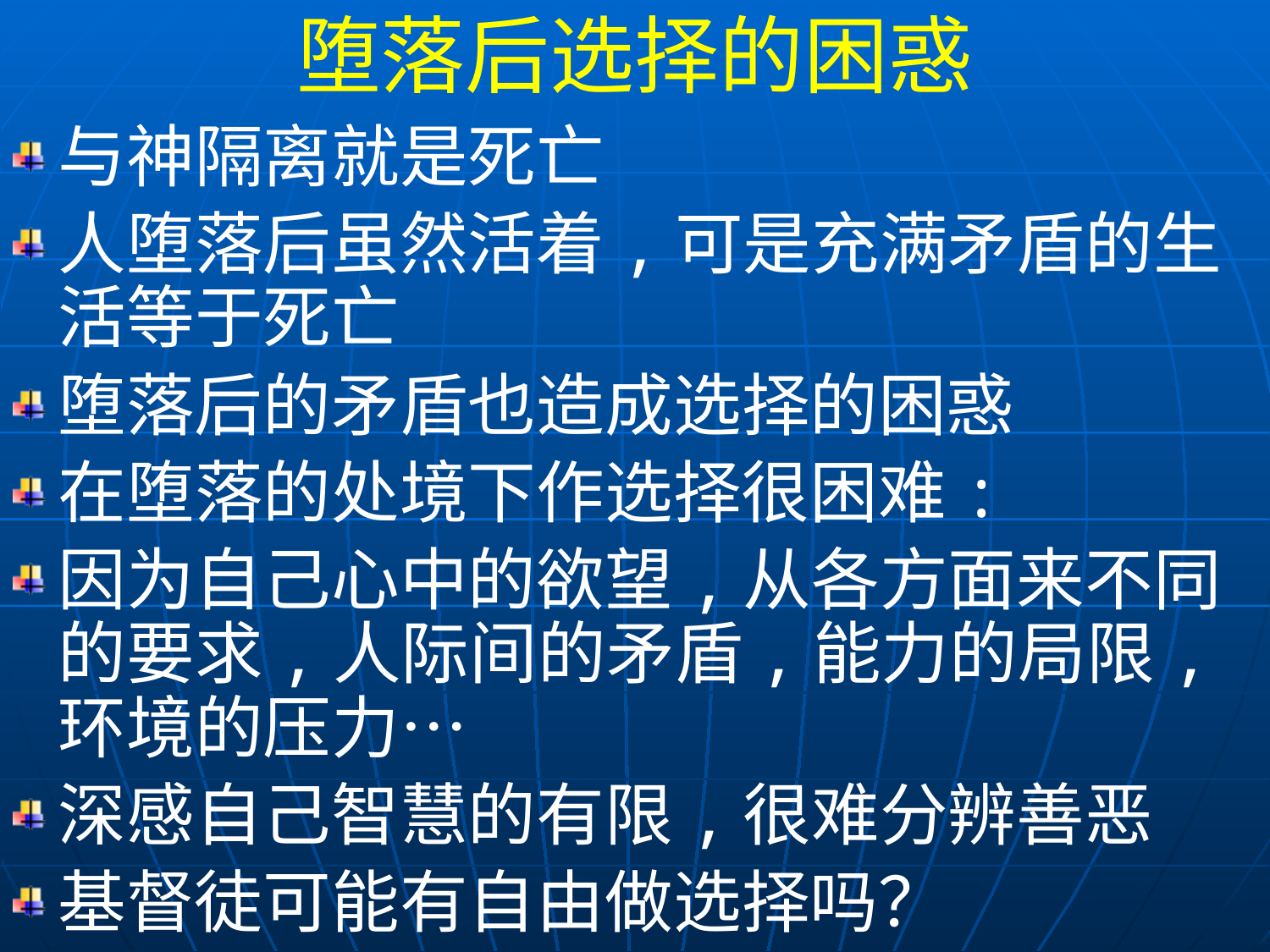

堕落后选择的困惑
与神隔离就是死亡
人堕落后虽然活着,可是充满矛盾的生活等于死亡
堕落后的矛盾也造成选择的困惑
在堕落的处境下作选择很困难:
因为自己心中的欲望,从各方面来不同的要求,人际间的矛盾,能力的局限,环境的压力…
深感自己智慧的有限,很难分辨善恶
基督徒可能有自由做选择吗？